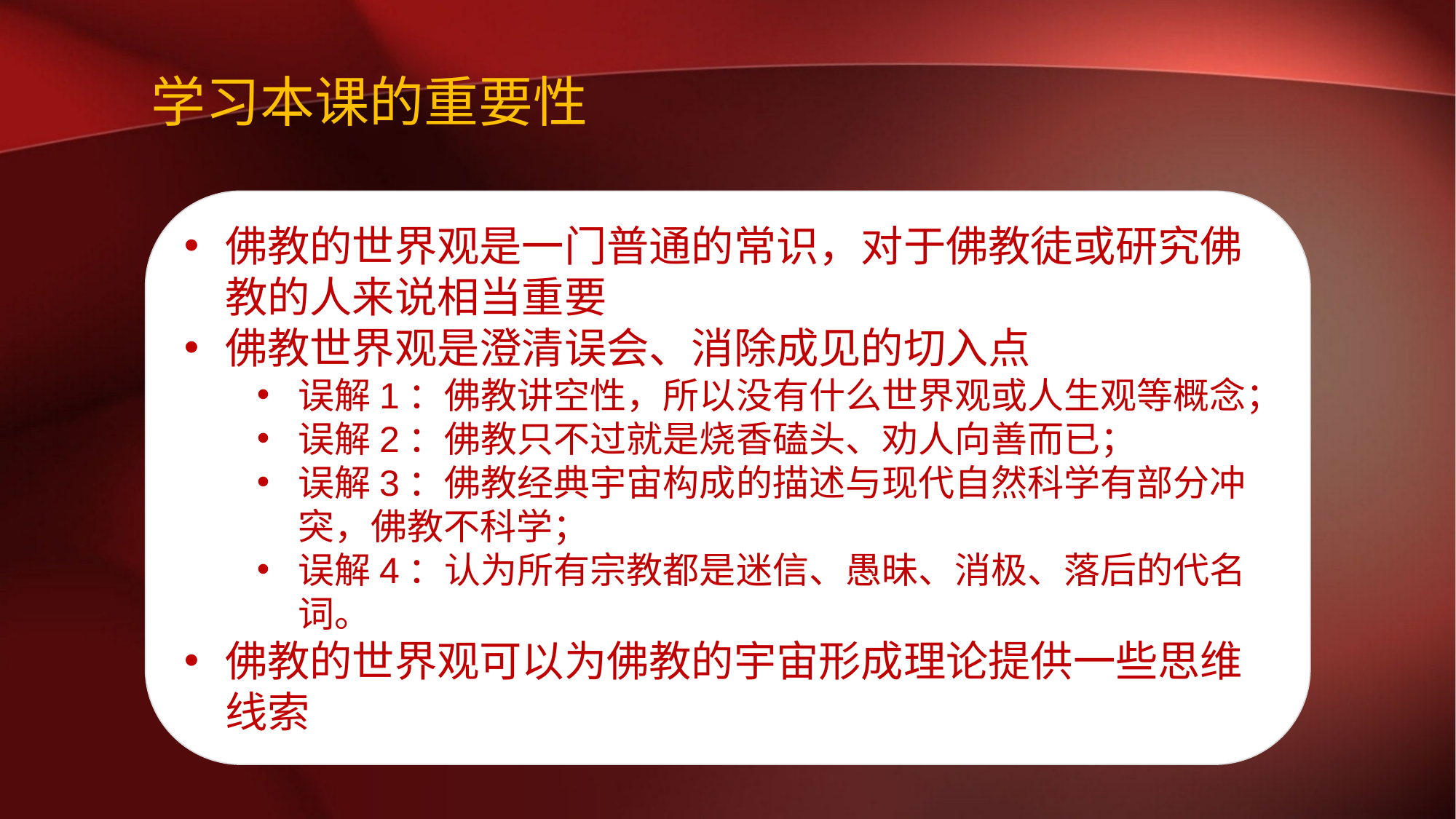

# 学习本课的重要性
佛教的世界观是一门普通的常识，对于佛教徒或研究佛教的人来说相当重要
佛教世界观是澄清误会、消除成见的切入点
误解1：佛教讲空性，所以没有什么世界观或人生观等概念；
误解2：佛教只不过就是烧香磕头、劝人向善而已；
误解3：佛教经典宇宙构成的描述与现代自然科学有部分冲突，佛教不科学；
误解4：认为所有宗教都是迷信、愚昧、消极、落后的代名词。
佛教的世界观可以为佛教的宇宙形成理论提供一些思维线索